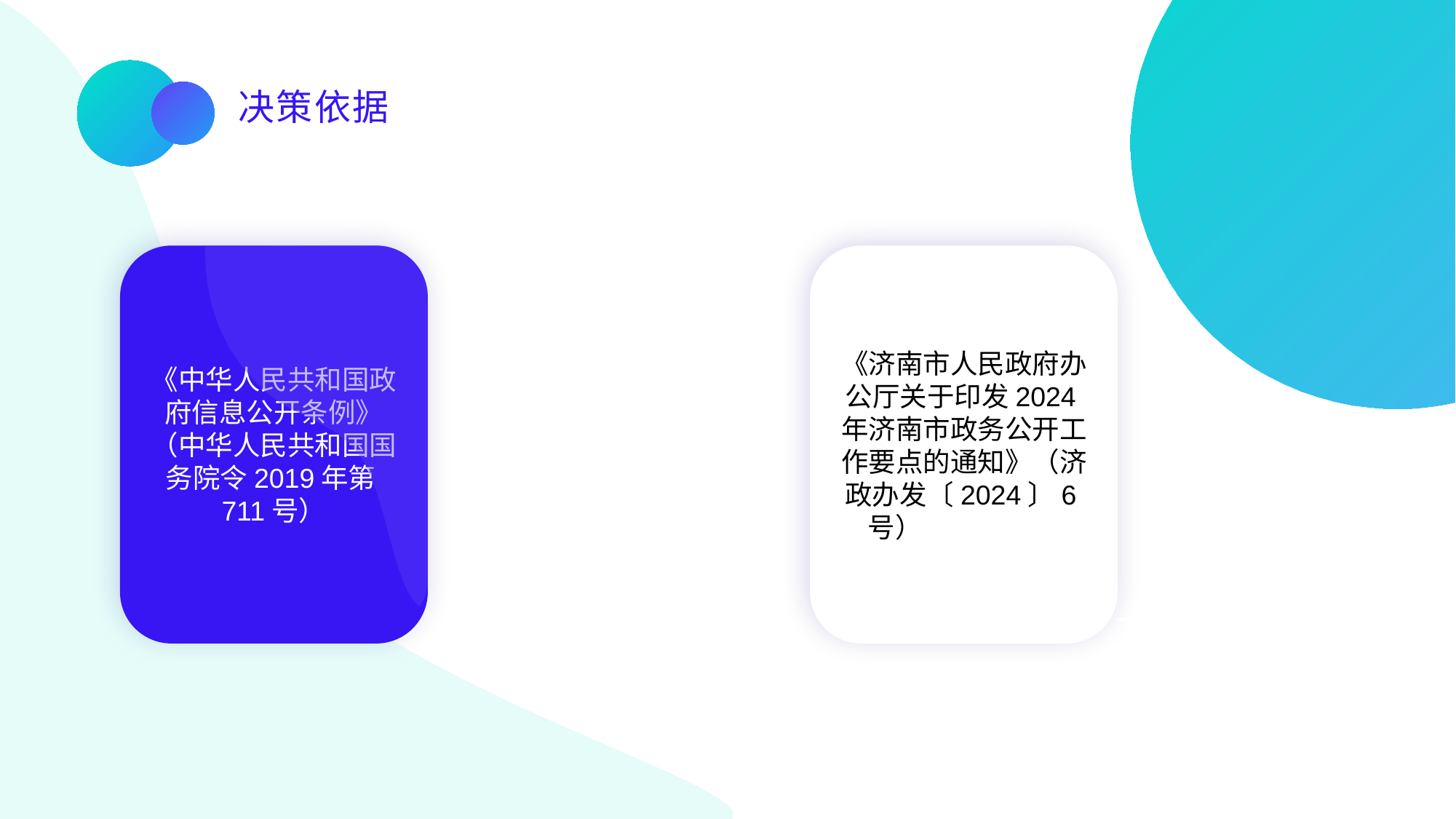

决策依据

《中华人民共和国政府信息公开条例》（中华人民共和国国务院令2019年第711号）
《济南市人民政府办公厅关于印发2024年济南市政务公开工作要点的通知》（济政办发〔2024〕6号）府办6号）